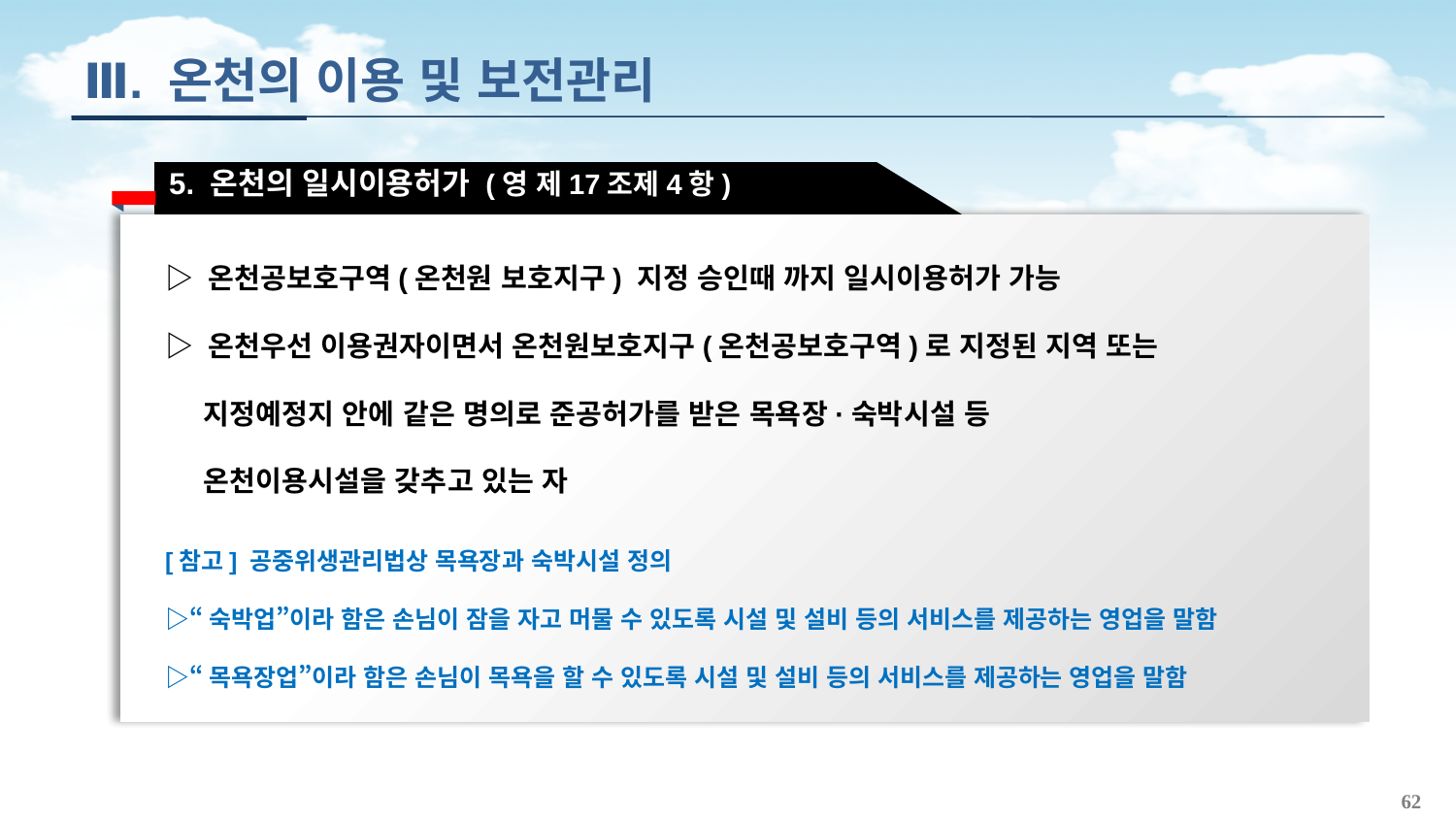

Ⅲ. 온천의 이용 및 보전관리
5. 온천의 일시이용허가 (영 제17조제4항)

▷ 온천공보호구역(온천원 보호지구) 지정 승인때 까지 일시이용허가 가능
▷ 온천우선 이용권자이면서 온천원보호지구(온천공보호구역)로 지정된 지역 또는
    지정예정지 안에 같은 명의로 준공허가를 받은 목욕장·숙박시설 등
    온천이용시설을 갖추고 있는 자

[참고] 공중위생관리법상 목욕장과 숙박시설 정의
▷“숙박업”이라 함은 손님이 잠을 자고 머물 수 있도록 시설 및 설비 등의 서비스를 제공하는 영업을 말함
▷“목욕장업”이라 함은 손님이 목욕을 할 수 있도록 시설 및 설비 등의 서비스를 제공하는 영업을 말함
62